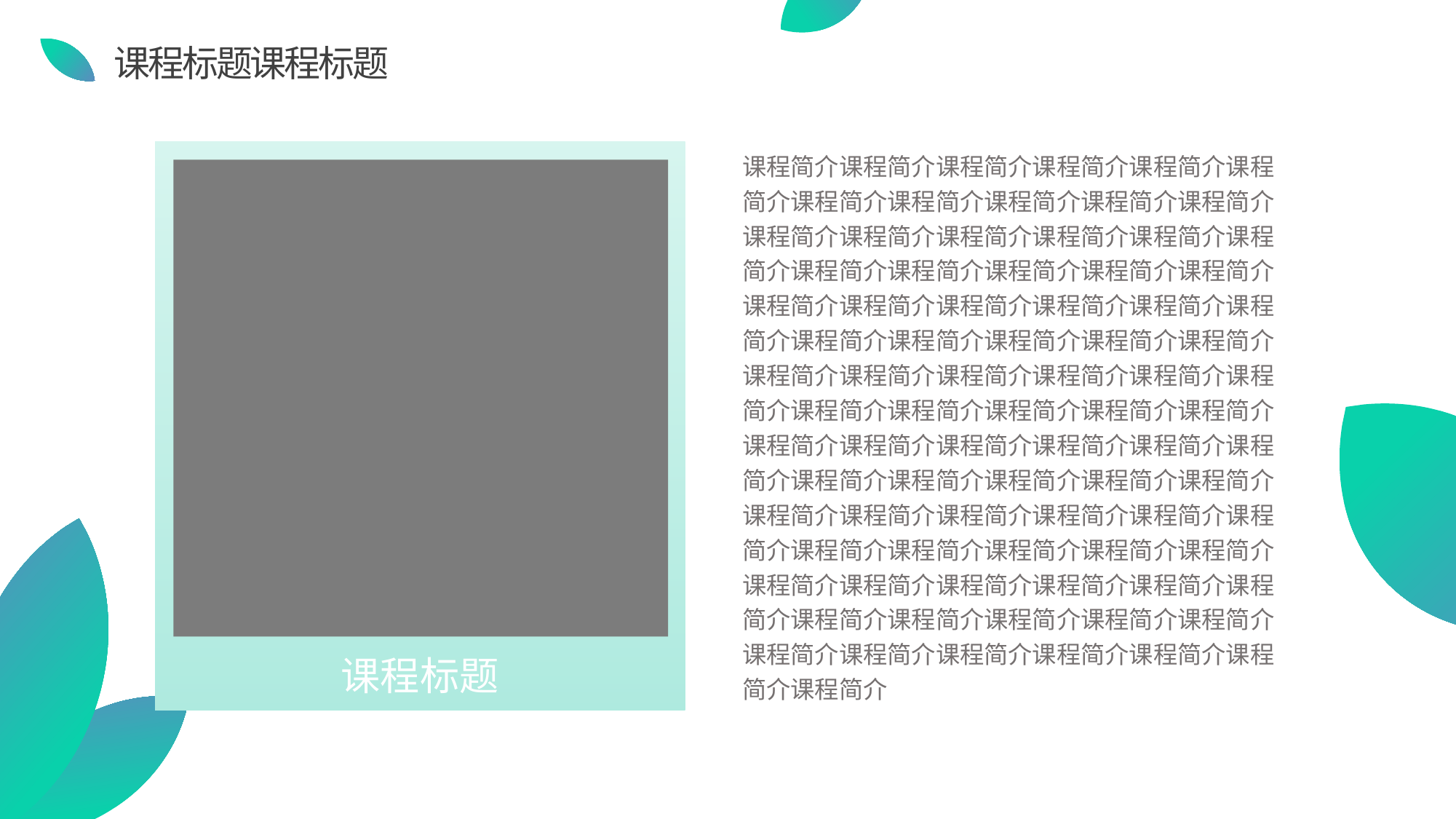

课程标题课程标题
课程简介课程简介课程简介课程简介课程简介课程简介课程简介课程简介课程简介课程简介课程简介课程简介课程简介课程简介课程简介课程简介课程简介课程简介课程简介课程简介课程简介课程简介课程简介课程简介课程简介课程简介课程简介课程简介课程简介课程简介课程简介课程简介课程简介课程简介课程简介课程简介课程简介课程简介课程简介课程简介课程简介课程简介课程简介课程简介课程简介课程简介课程简介课程简介课程简介课程简介课程简介课程简介课程简介课程简介课程简介课程简介课程简介课程简介课程简介课程简介课程简介课程简介课程简介课程简介课程简介课程简介课程简介课程简介课程简介课程简介课程简介课程简介课程简介课程简介课程简介课程简介课程简介课程简介课程简介课程简介课程简介课程简介课程简介课程简介

课程标题